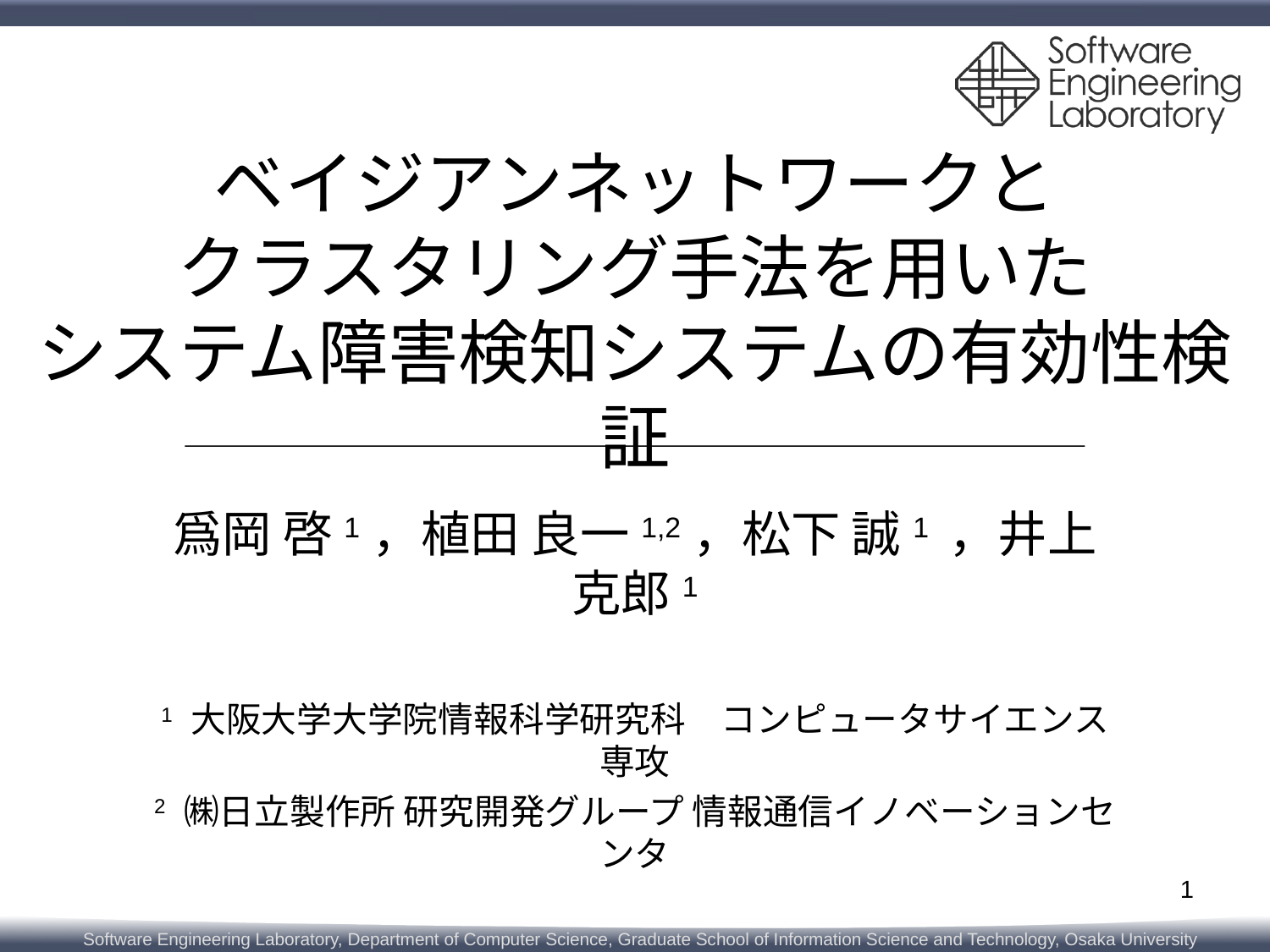

# ベイジアンネットワークと クラスタリング手法を用いた システム障害検知システムの有効性検証
爲岡 啓1，植田 良一1,2，松下 誠1 ，井上 克郎1

1 大阪大学大学院情報科学研究科　コンピュータサイエンス専攻
2 ㈱日立製作所 研究開発グループ 情報通信イノベーションセンタ
1